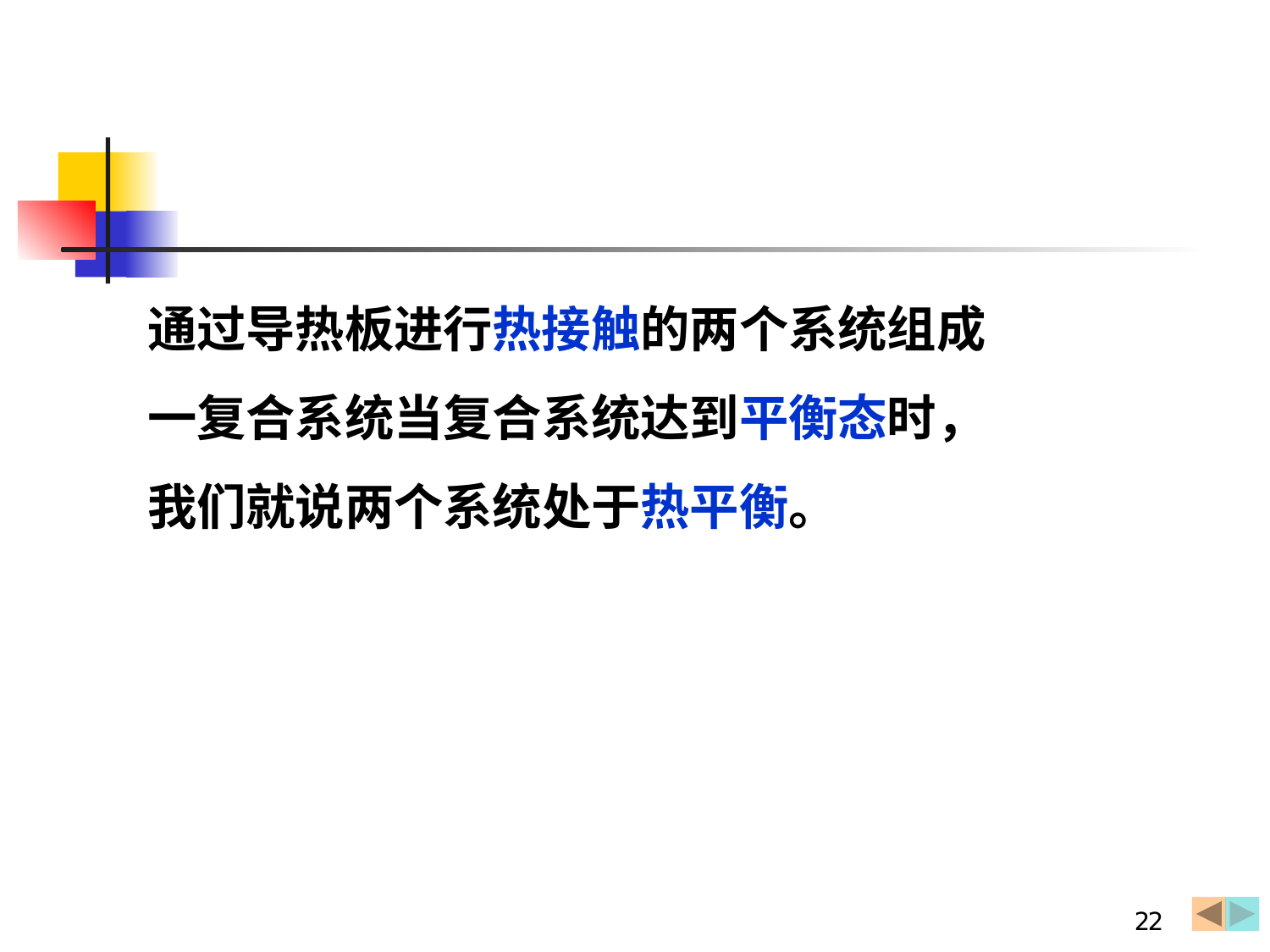

通过导热板进行热接触的两个系统组成一复合系统当复合系统达到平衡态时，我们就说两个系统处于热平衡。
22